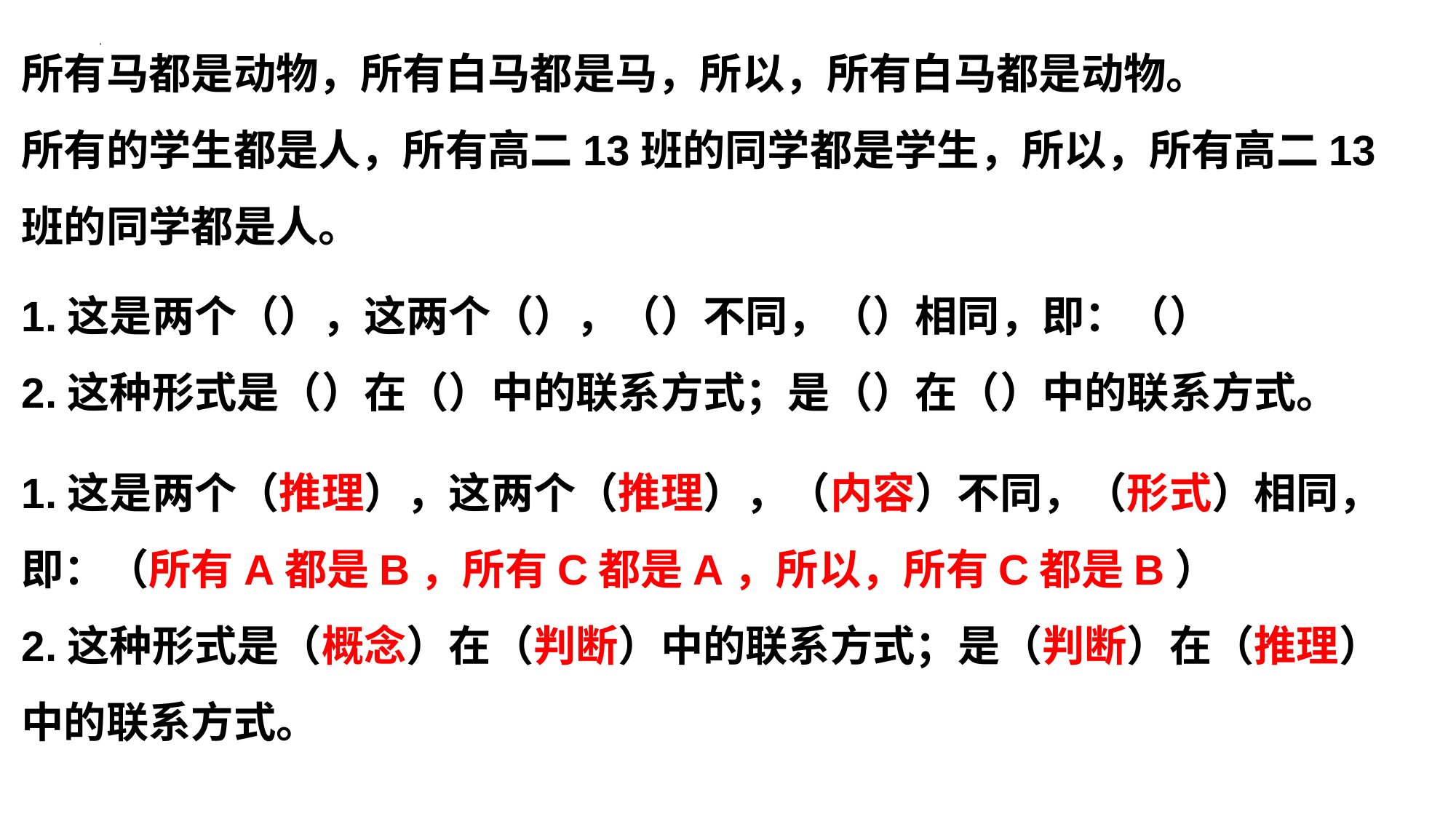

所有马都是动物，所有白马都是马，所以，所有白马都是动物。
所有的学生都是人，所有高二13班的同学都是学生，所以，所有高二13班的同学都是人。
1.这是两个（），这两个（），（）不同，（）相同，即：（）
2.这种形式是（）在（）中的联系方式；是（）在（）中的联系方式。
1.这是两个（推理），这两个（推理），（内容）不同，（形式）相同，即：（所有A都是B，所有C都是A，所以，所有C都是B）
2.这种形式是（概念）在（判断）中的联系方式；是（判断）在（推理）中的联系方式。